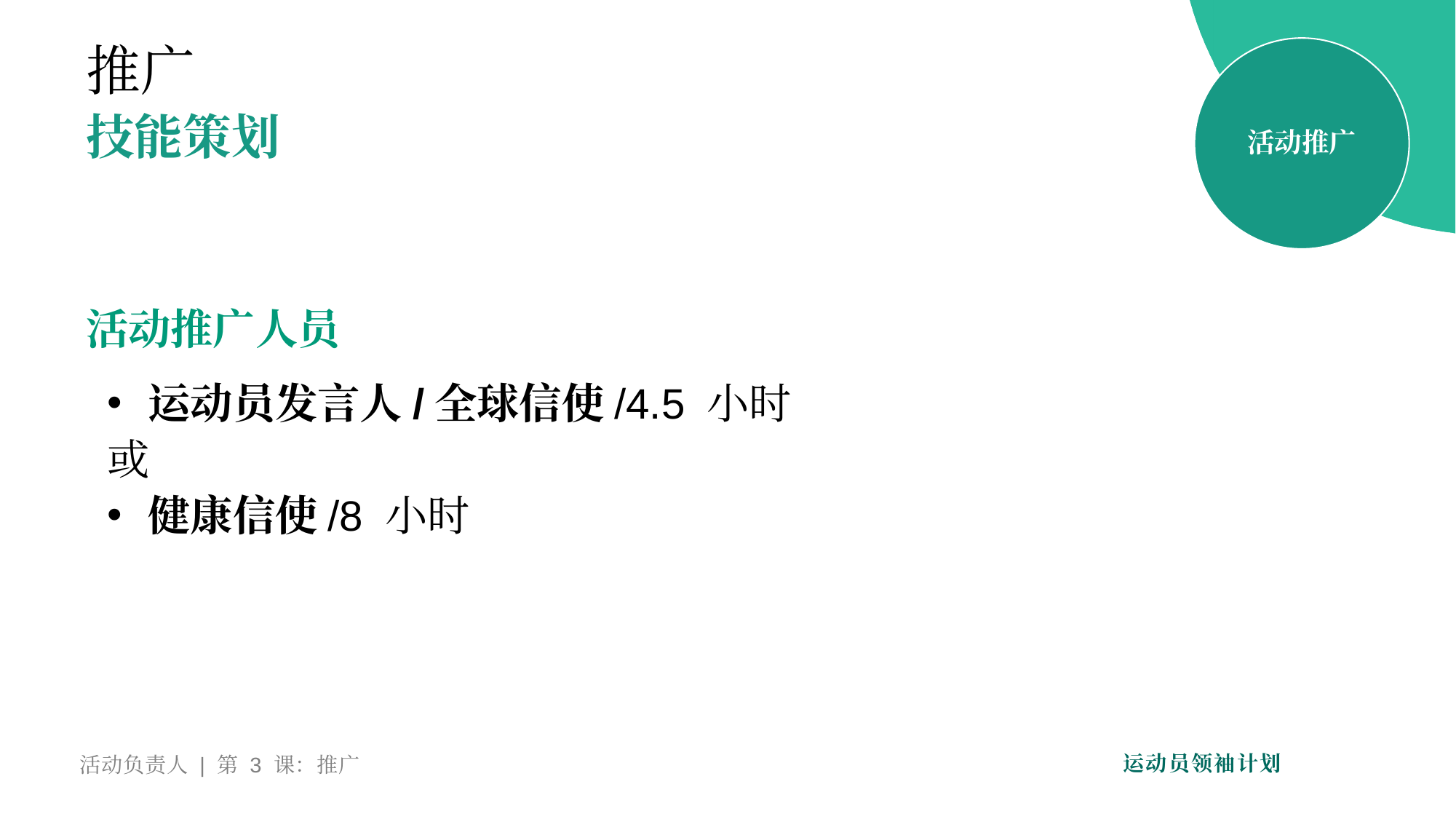

推广

活动推广
技能策划
活动推广人员
运动员发言人/全球信使/4.5 小时
或
健康信使/8 小时
活动负责人 | 第 3 课：推广